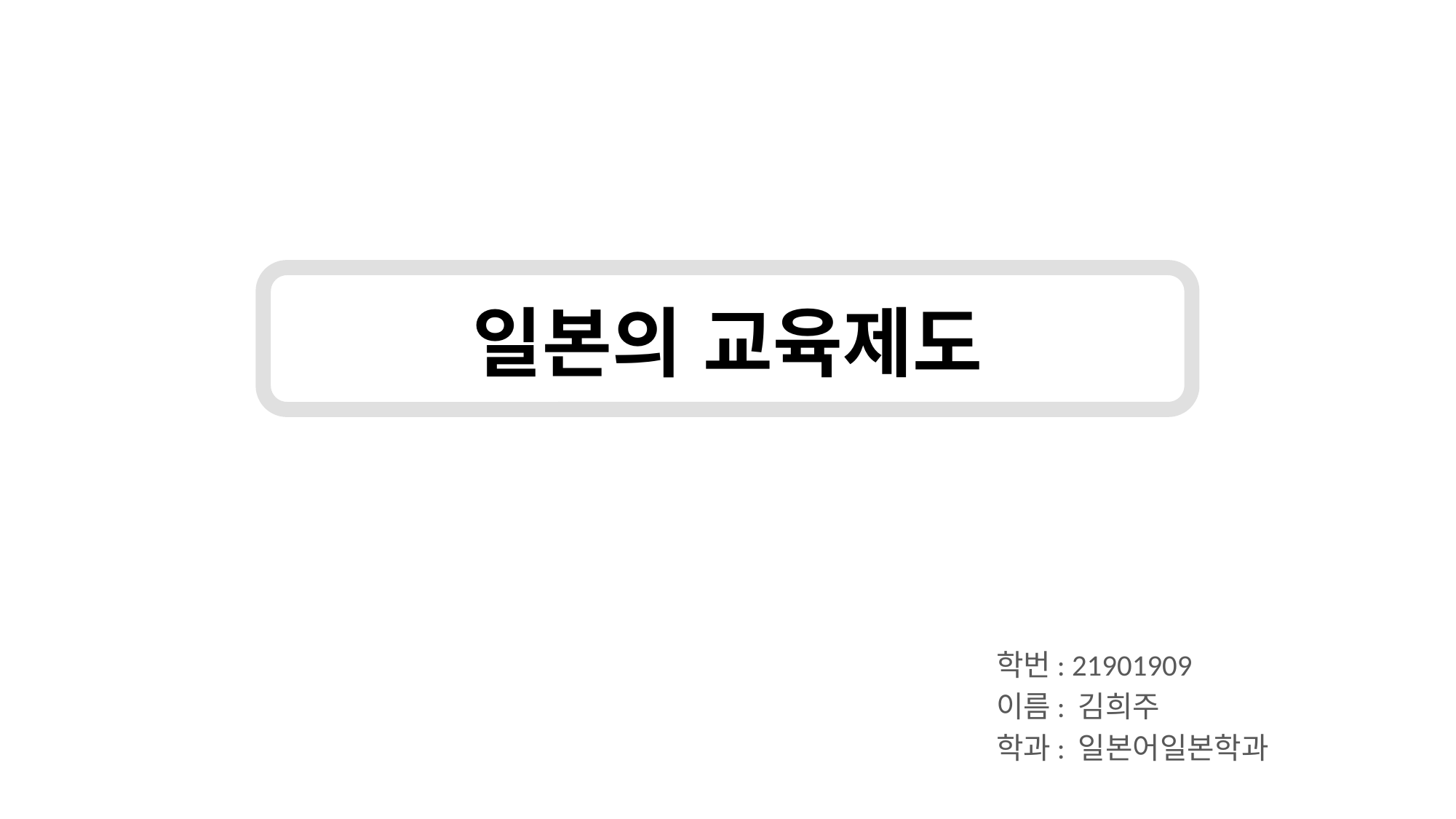

# 일본의 교육제도

학번: 21901909
이름: 김희주
학과: 일본어일본학과